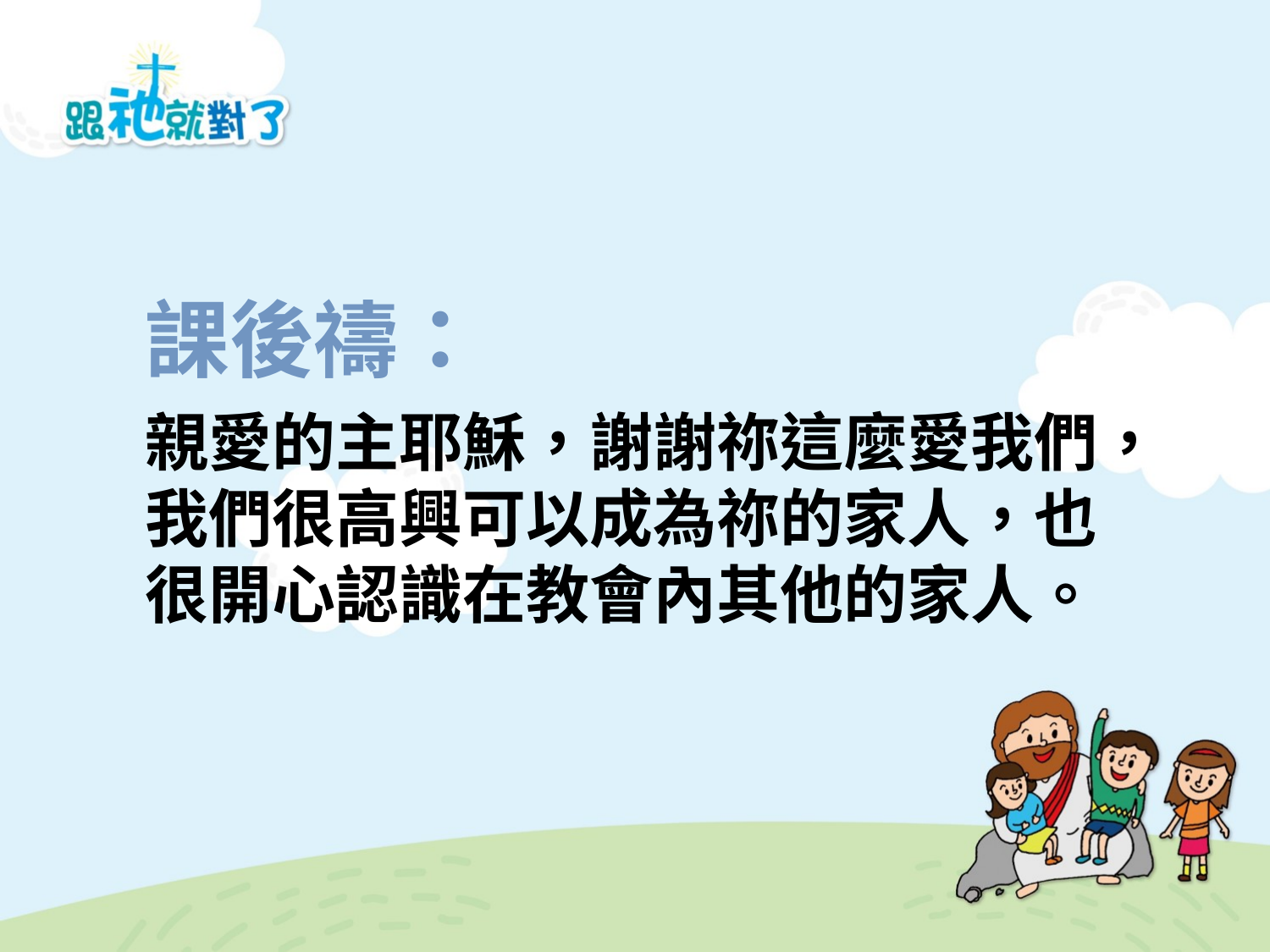

課後禱：
親愛的主耶穌，謝謝祢這麼愛我們，我們很高興可以成為祢的家人，也很開心認識在教會內其他的家人。